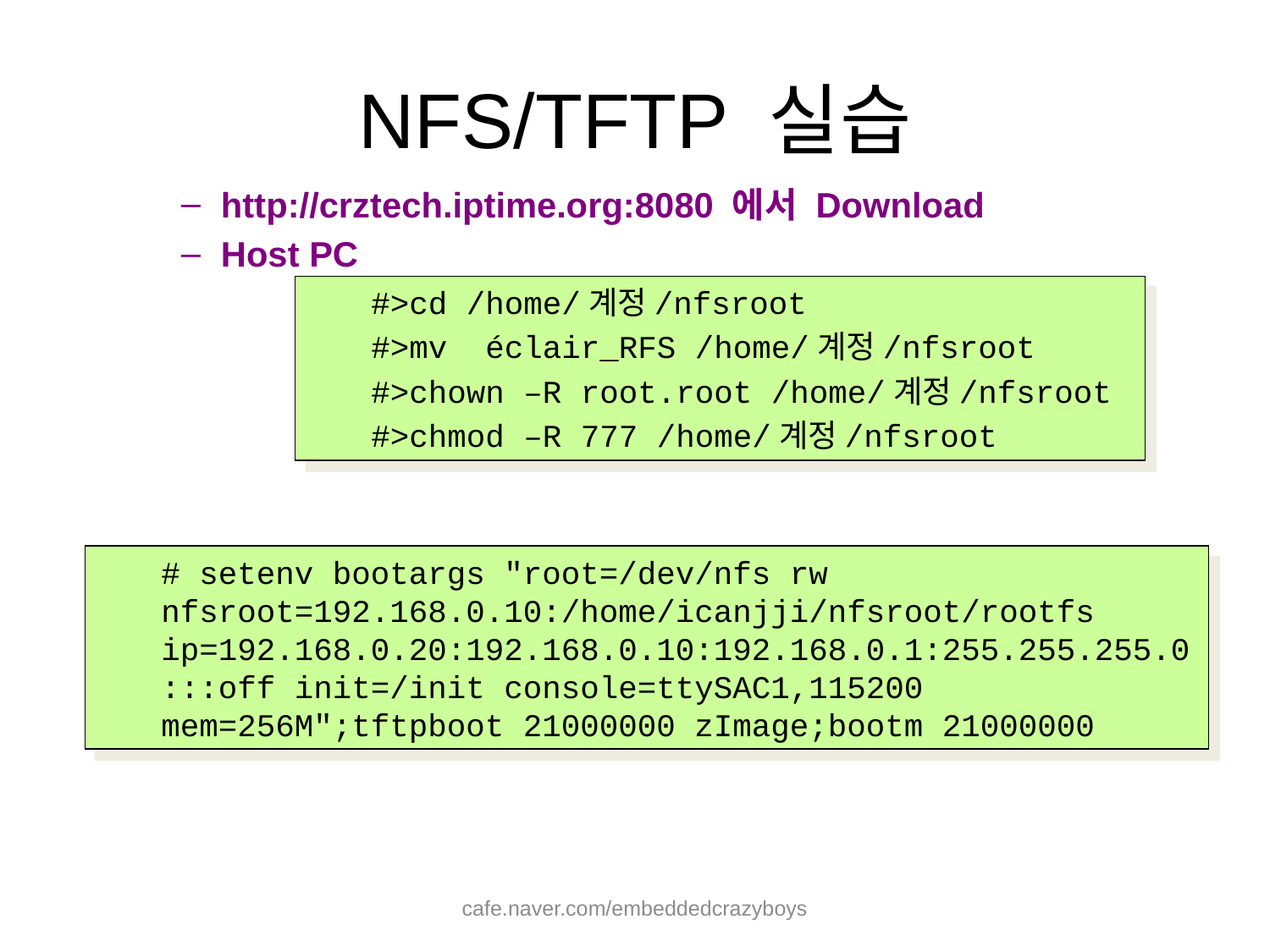

# NFS/TFTP 실습
http://crztech.iptime.org:8080 에서 Download
Host PC

Target Board(u-boot 실행 후)
#>cd /home/계정/nfsroot
#>mv  éclair_RFS /home/계정/nfsroot
#>chown –R root.root /home/계정/nfsroot
#>chmod –R 777 /home/계정/nfsroot
# setenv bootargs "root=/dev/nfs rw nfsroot=192.168.0.10:/home/icanjji/nfsroot/rootfs ip=192.168.0.20:192.168.0.10:192.168.0.1:255.255.255.0:::off init=/init console=ttySAC1,115200 mem=256M";tftpboot 21000000 zImage;bootm 21000000
cafe.naver.com/embeddedcrazyboys